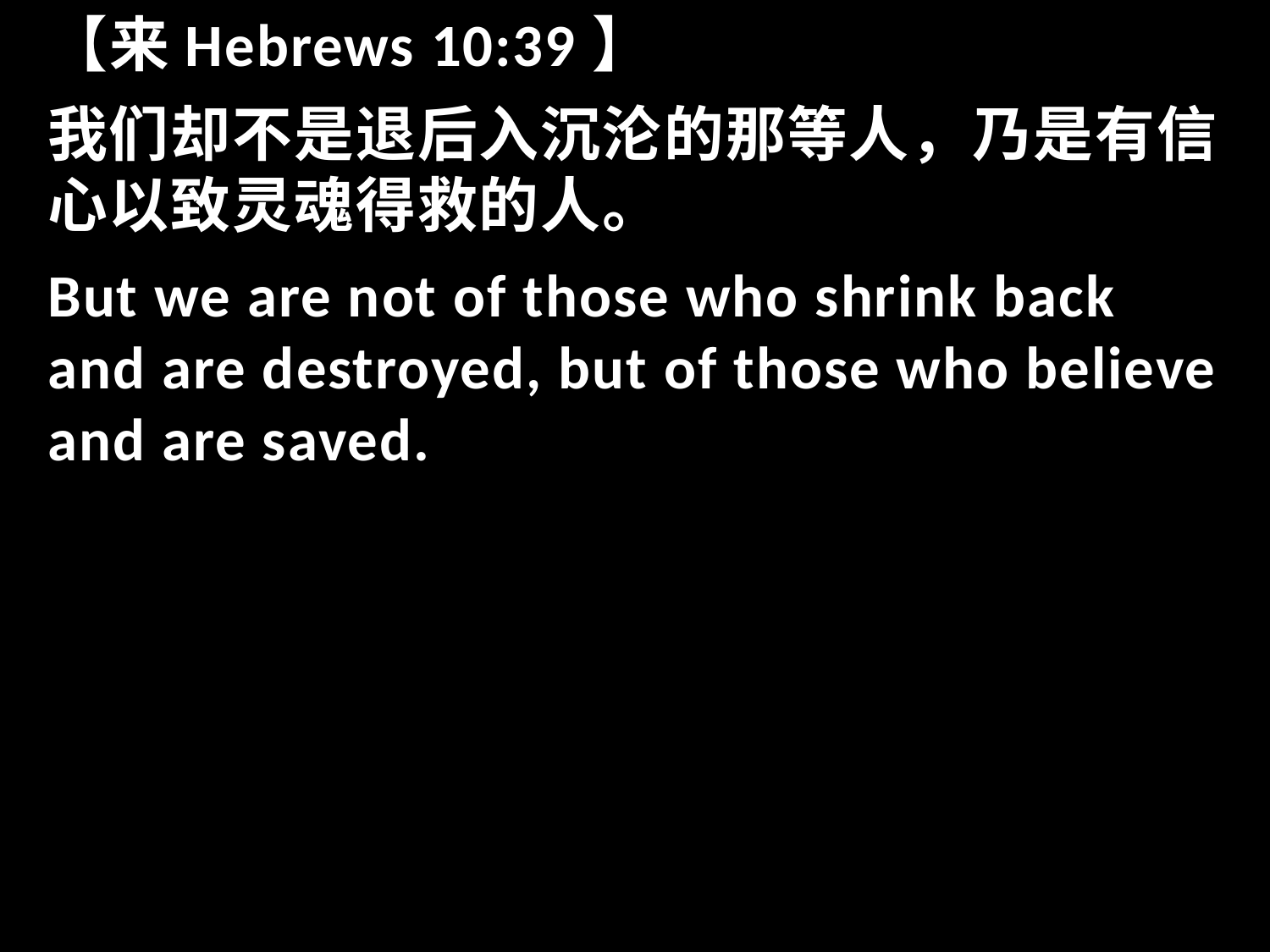

【来Hebrews 10:39】
我们却不是退后入沉沦的那等人，乃是有信心以致灵魂得救的人。
But we are not of those who shrink back and are destroyed, but of those who believe and are saved.